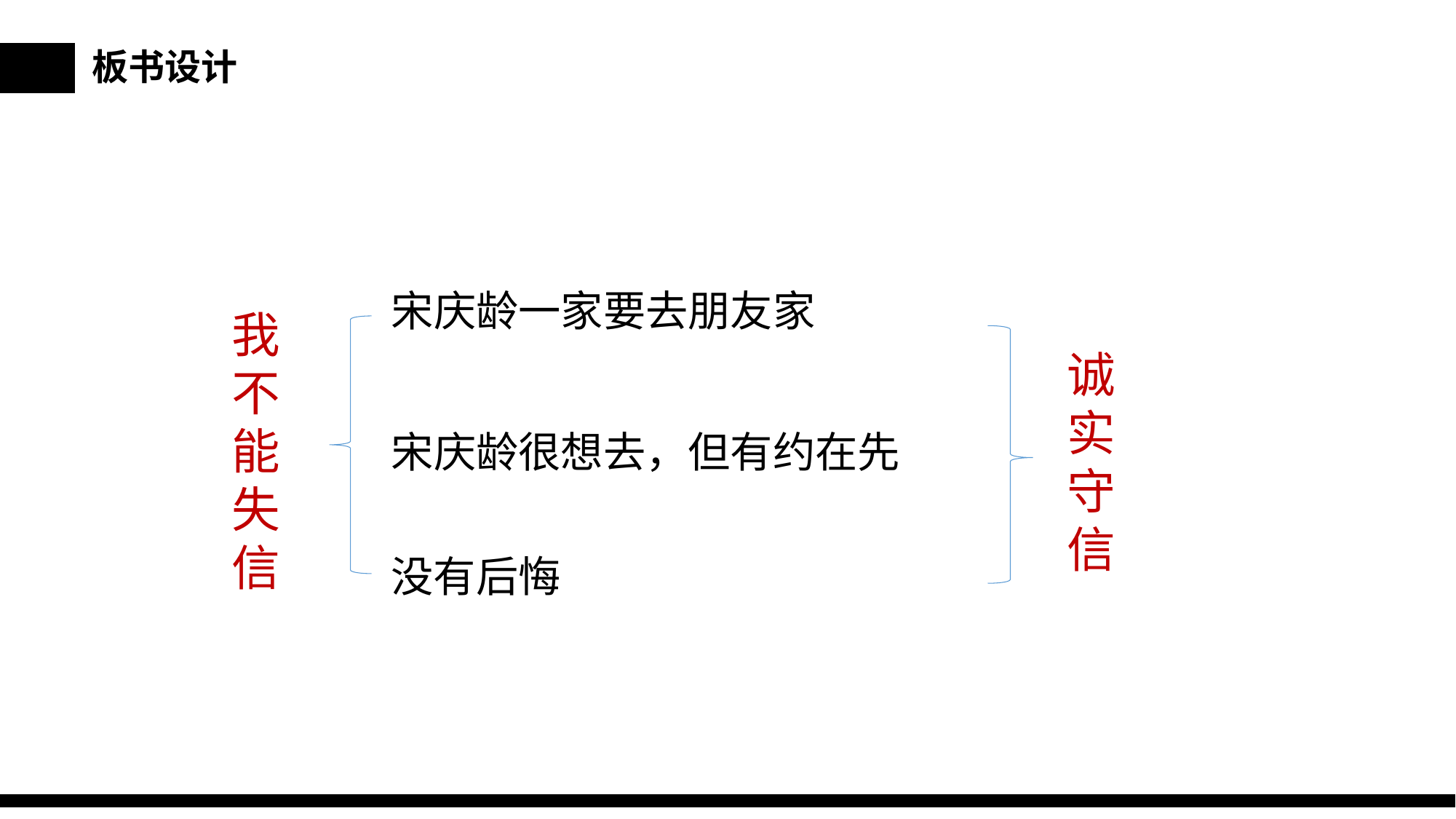

板书设计
宋庆龄一家要去朋友家
我不能失信

诚实守信
宋庆龄很想去，但有约在先
没有后悔